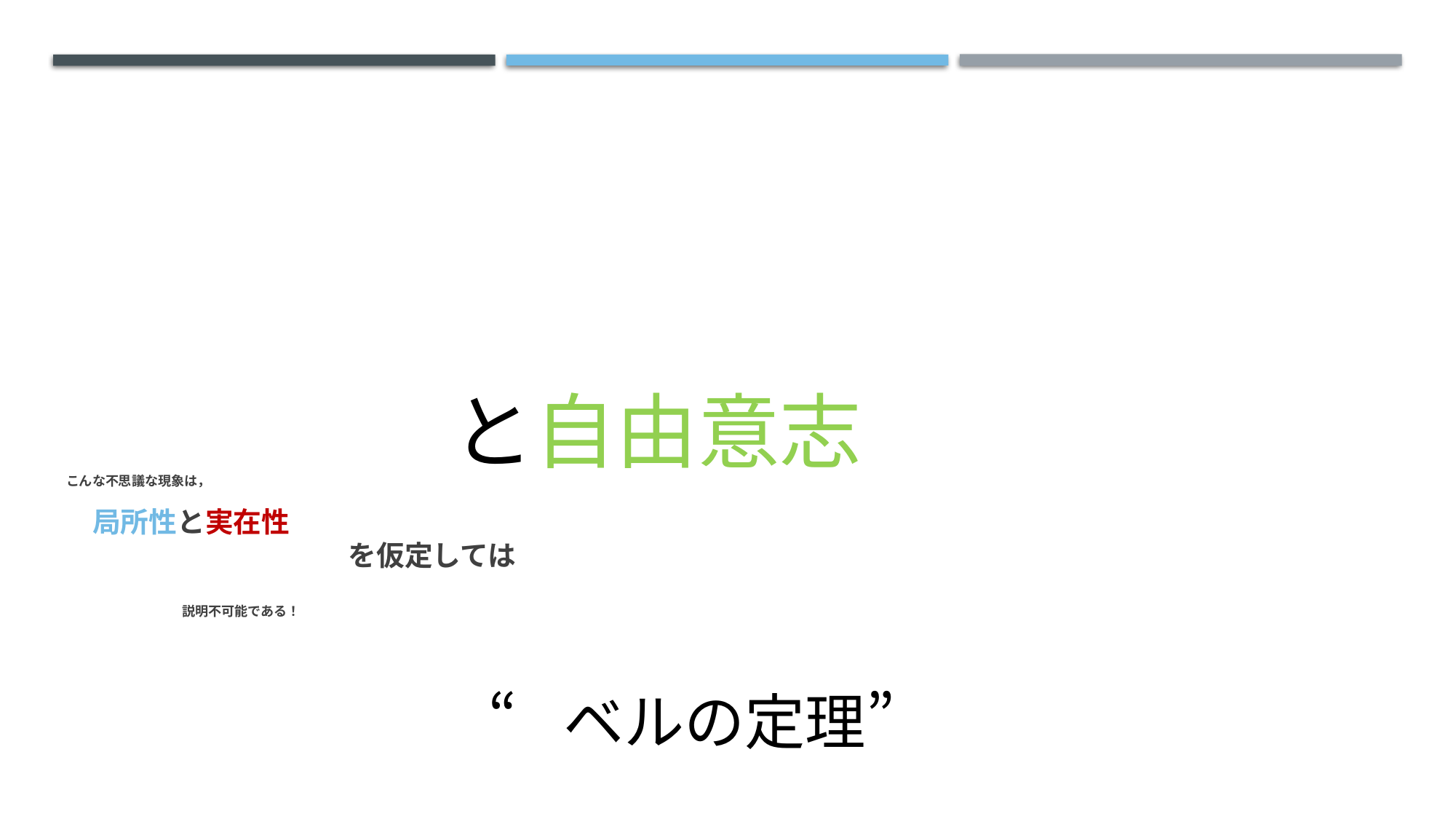

と自由意志
# こんな不思議な現象は， 　 　　局所性と実在性 　　　　　　　　　　を仮定しては 　　 　　　 説明不可能である！
“ベルの定理”